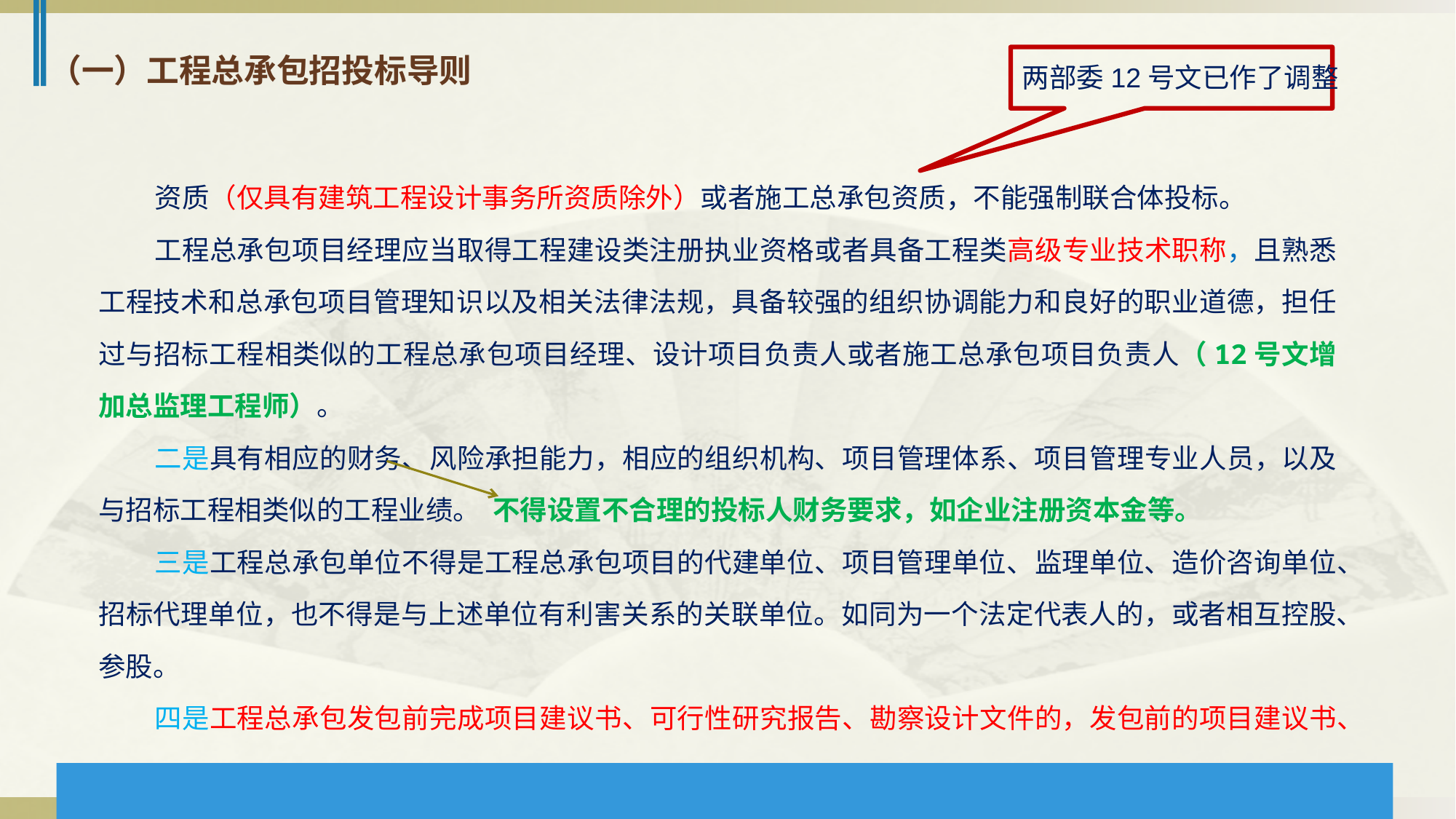

（一）工程总承包招投标导则

两部委12号文已作了调整
资质（仅具有建筑工程设计事务所资质除外）或者施工总承包资质，不能强制联合体投标。
工程总承包项目经理应当取得工程建设类注册执业资格或者具备工程类高级专业技术职称，且熟悉工程技术和总承包项目管理知识以及相关法律法规，具备较强的组织协调能力和良好的职业道德，担任过与招标工程相类似的工程总承包项目经理、设计项目负责人或者施工总承包项目负责人（12号文增加总监理工程师）。
二是具有相应的财务、风险承担能力，相应的组织机构、项目管理体系、项目管理专业人员，以及与招标工程相类似的工程业绩。  不得设置不合理的投标人财务要求，如企业注册资本金等。
三是工程总承包单位不得是工程总承包项目的代建单位、项目管理单位、监理单位、造价咨询单位、招标代理单位，也不得是与上述单位有利害关系的关联单位。如同为一个法定代表人的，或者相互控股、参股。
四是工程总承包发包前完成项目建议书、可行性研究报告、勘察设计文件的，发包前的项目建议书、